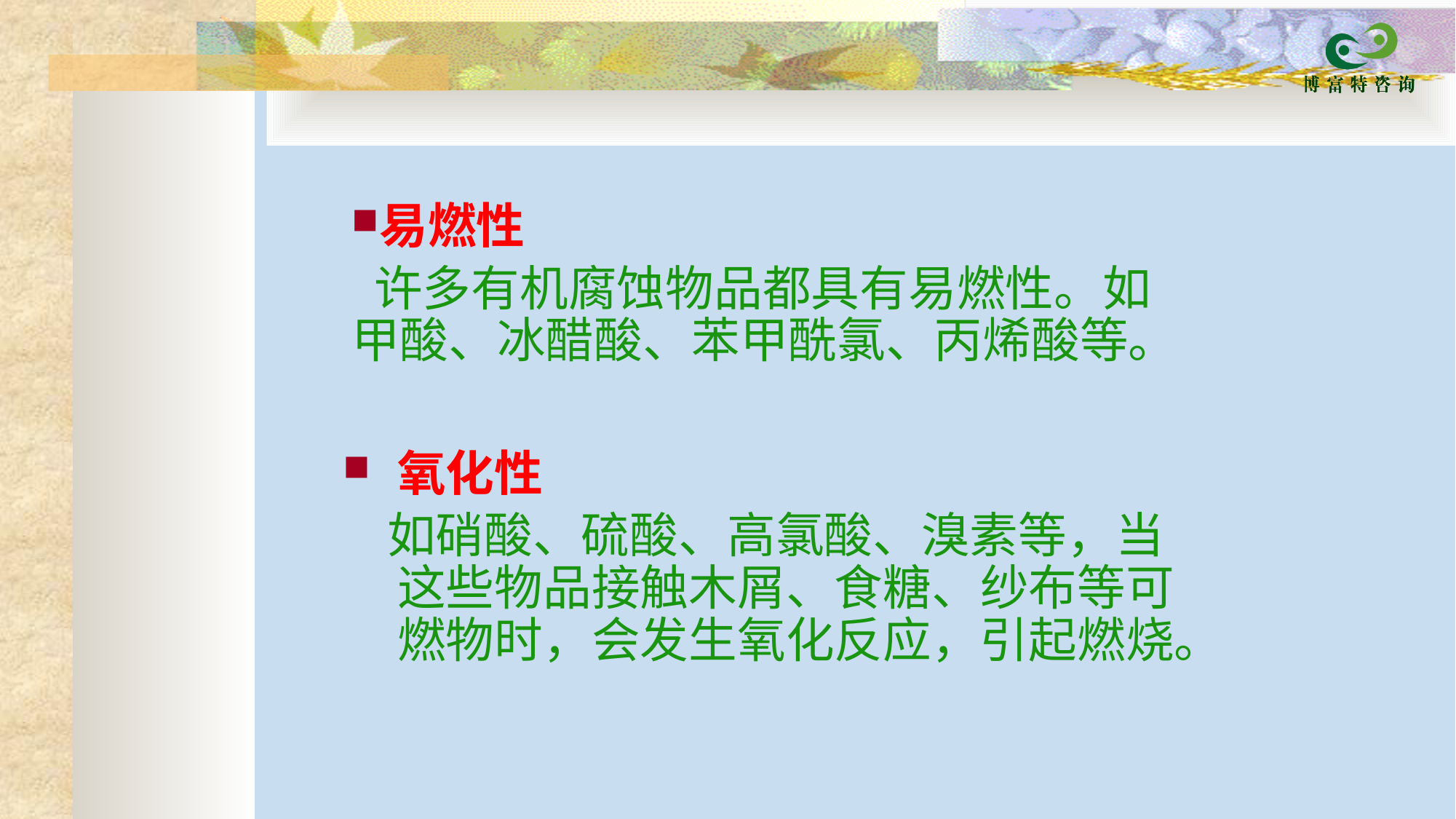

易燃性
 许多有机腐蚀物品都具有易燃性。如    甲酸、冰醋酸、苯甲酰氯、丙烯酸等。

氧化性
   如硝酸、硫酸、高氯酸、溴素等，当这些物品接触木屑、食糖、纱布等可燃物时，会发生氧化反应，引起燃烧。